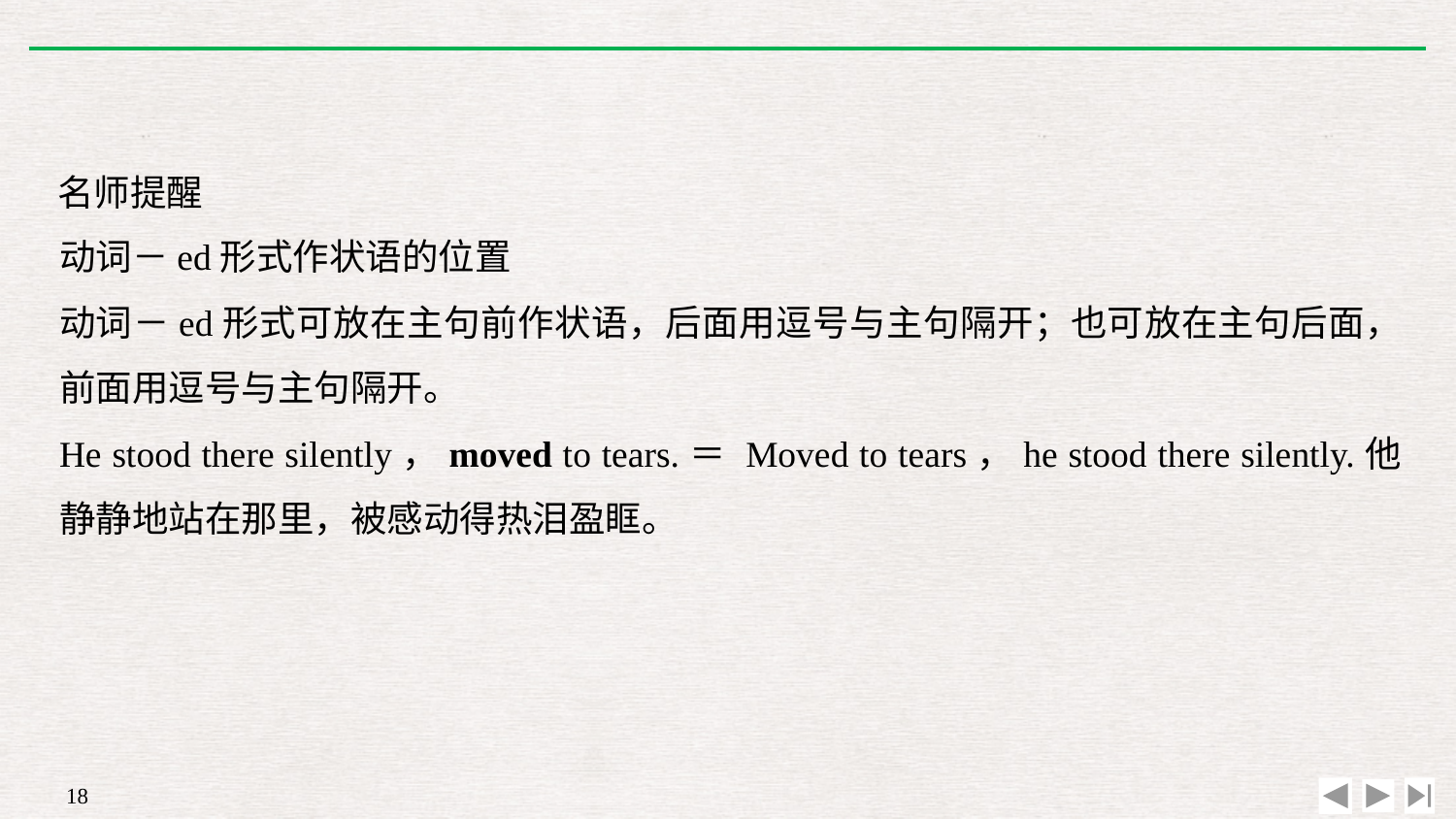

名师提醒
动词－ed形式作状语的位置
动词－ed形式可放在主句前作状语，后面用逗号与主句隔开；也可放在主句后面，前面用逗号与主句隔开。
He stood there silently，moved to tears.＝ Moved to tears，he stood there silently.他静静地站在那里，被感动得热泪盈眶。